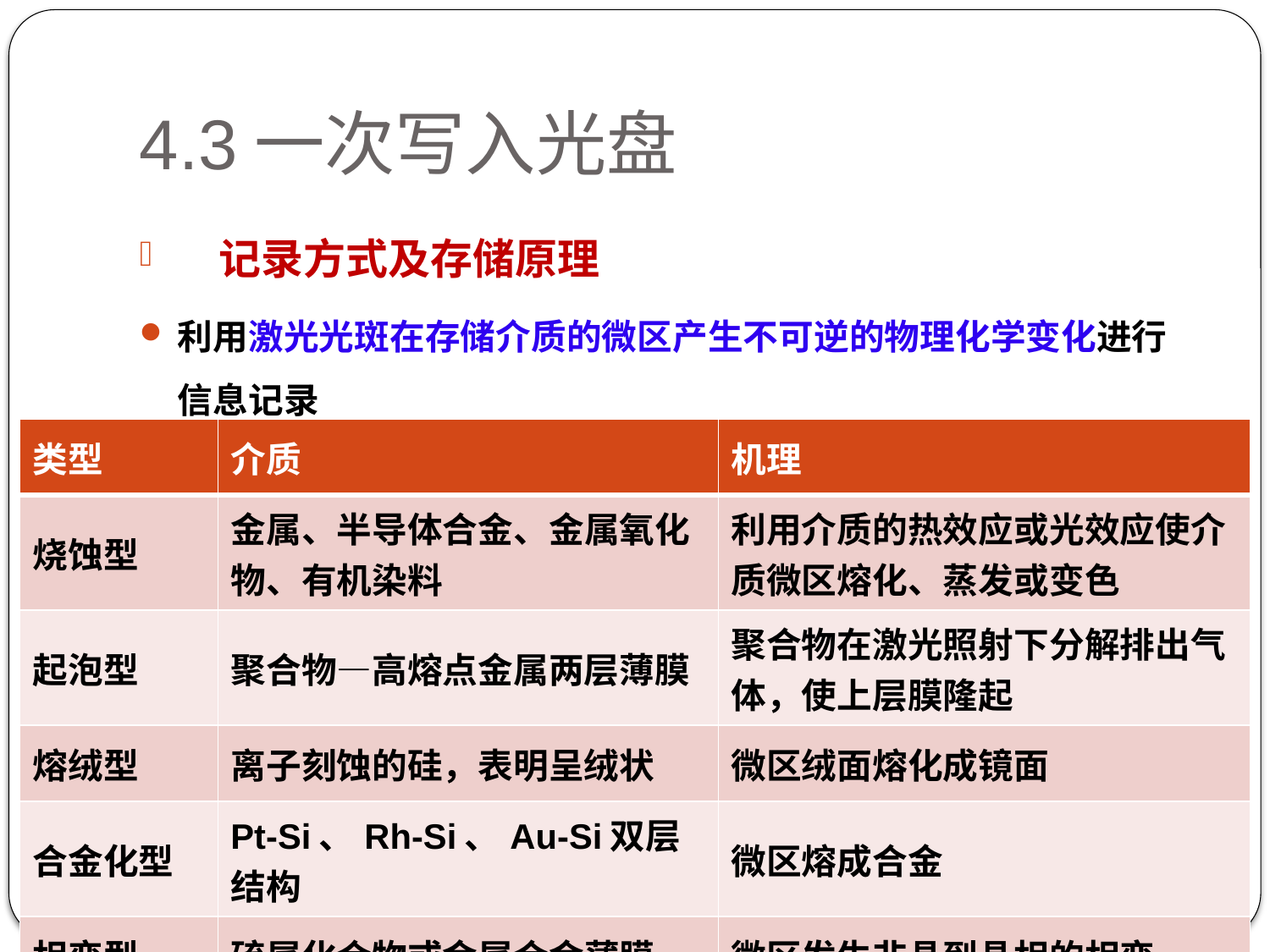

# 4.3一次写入光盘
记录方式及存储原理
利用激光光斑在存储介质的微区产生不可逆的物理化学变化进行信息记录
| 类型 | 介质 | 机理 |
| --- | --- | --- |
| 烧蚀型 | 金属、半导体合金、金属氧化物、有机染料 | 利用介质的热效应或光效应使介质微区熔化、蒸发或变色 |
| 起泡型 | 聚合物—高熔点金属两层薄膜 | 聚合物在激光照射下分解排出气体，使上层膜隆起 |
| 熔绒型 | 离子刻蚀的硅，表明呈绒状 | 微区绒面熔化成镜面 |
| 合金化型 | Pt-Si、Rh-Si、Au-Si双层结构 | 微区熔成合金 |
| 相变型 | 硫属化合物或金属合金薄膜 | 微区发生非晶到晶相的相变 |